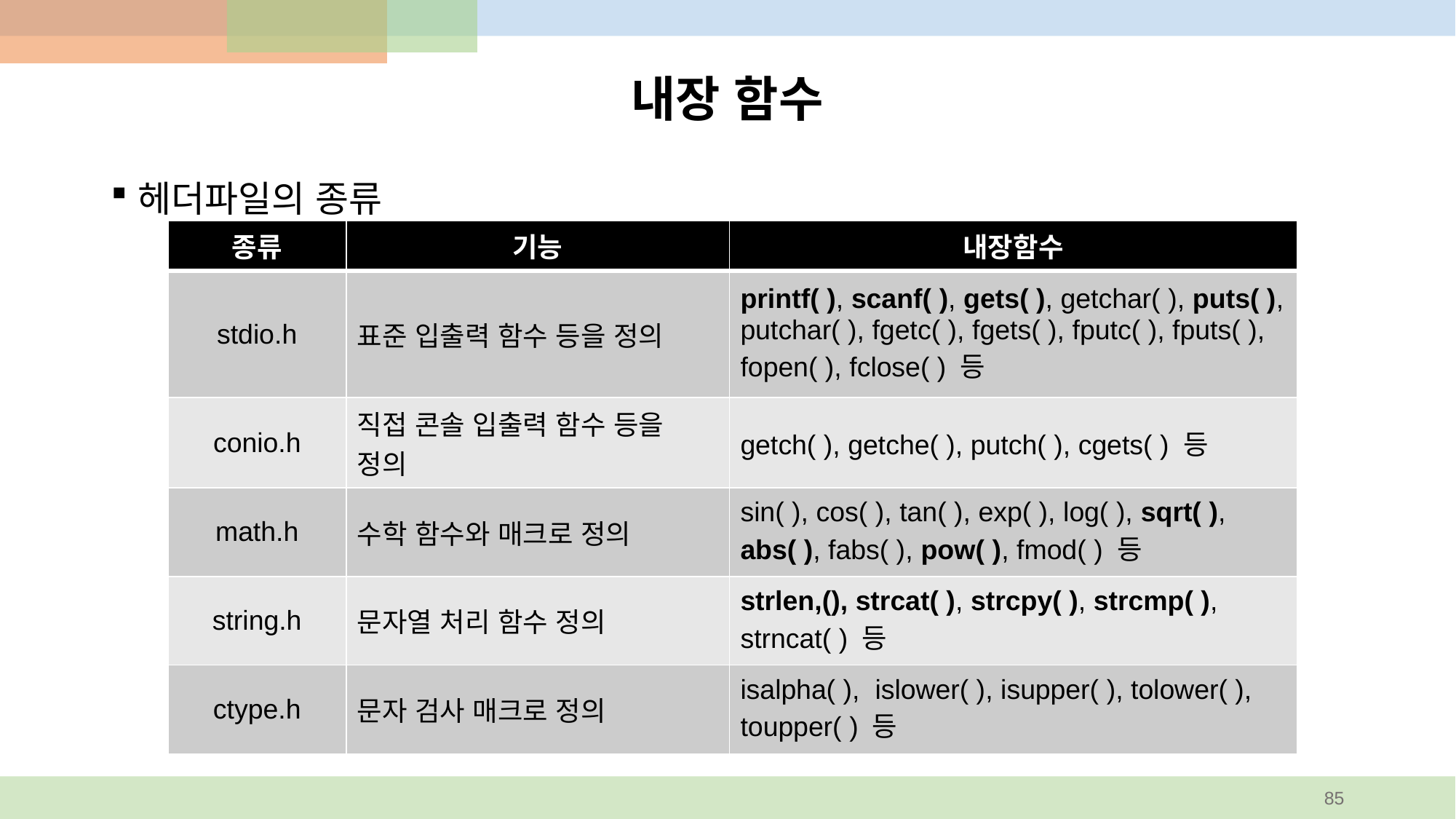

# 내장 함수
헤더파일의 종류
| 종류 | 기능 | 내장함수 |
| --- | --- | --- |
| stdio.h | 표준 입출력 함수 등을 정의 | printf( ), scanf( ), gets( ), getchar( ), puts( ), putchar( ), fgetc( ), fgets( ), fputc( ), fputs( ), fopen( ), fclose( ) 등 |
| conio.h | 직접 콘솔 입출력 함수 등을 정의 | getch( ), getche( ), putch( ), cgets( ) 등 |
| math.h | 수학 함수와 매크로 정의 | sin( ), cos( ), tan( ), exp( ), log( ), sqrt( ), abs( ), fabs( ), pow( ), fmod( ) 등 |
| string.h | 문자열 처리 함수 정의 | strlen,(), strcat( ), strcpy( ), strcmp( ), strncat( ) 등 |
| ctype.h | 문자 검사 매크로 정의 | isalpha( ), islower( ), isupper( ), tolower( ), toupper( ) 등 |
85